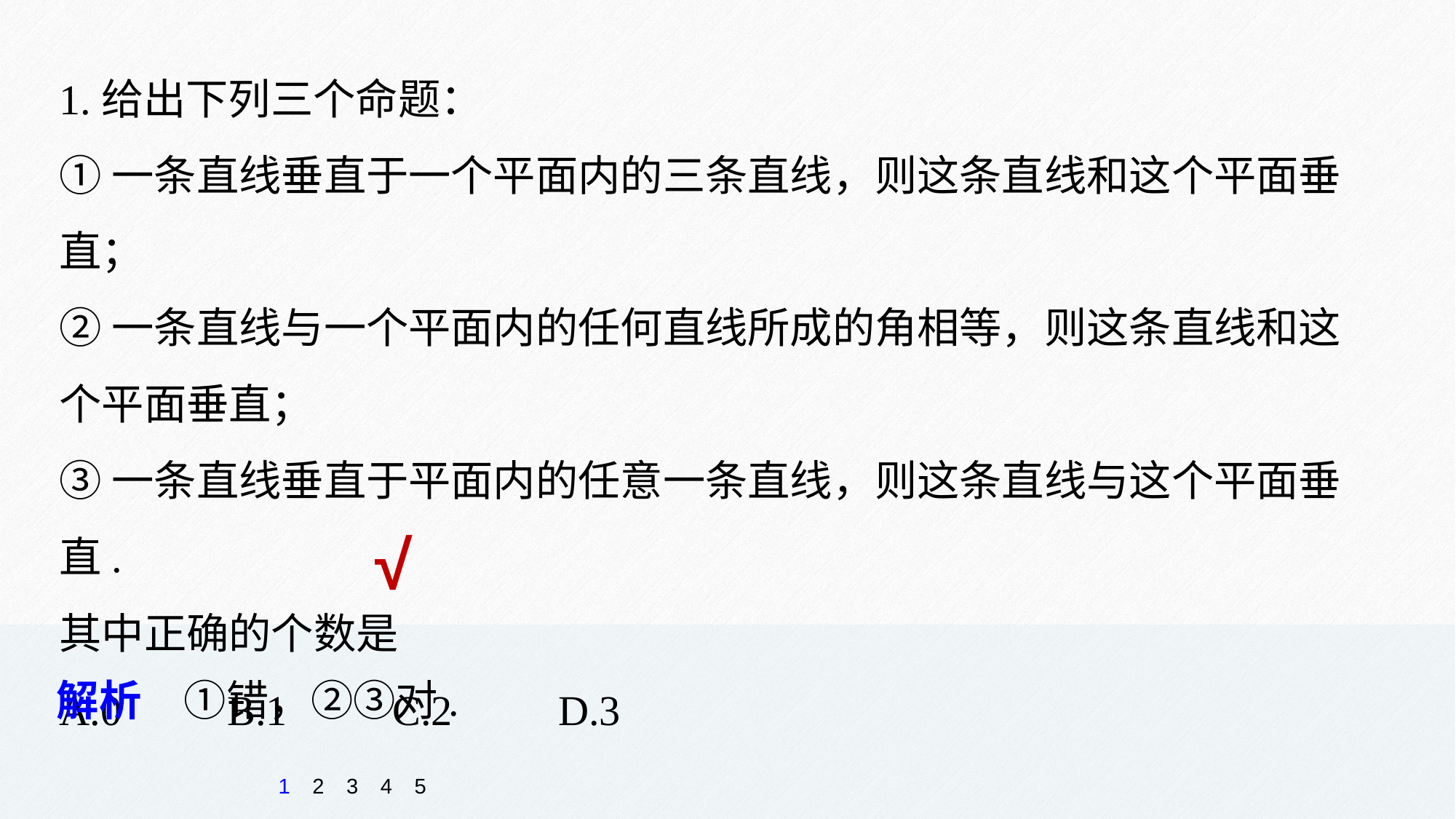

1.给出下列三个命题：
①一条直线垂直于一个平面内的三条直线，则这条直线和这个平面垂直；
②一条直线与一个平面内的任何直线所成的角相等，则这条直线和这个平面垂直；
③一条直线垂直于平面内的任意一条直线，则这条直线与这个平面垂直.
其中正确的个数是
A.0          B.1          C.2          D.3
√
解析　①错，②③对.
1
2
3
4
5